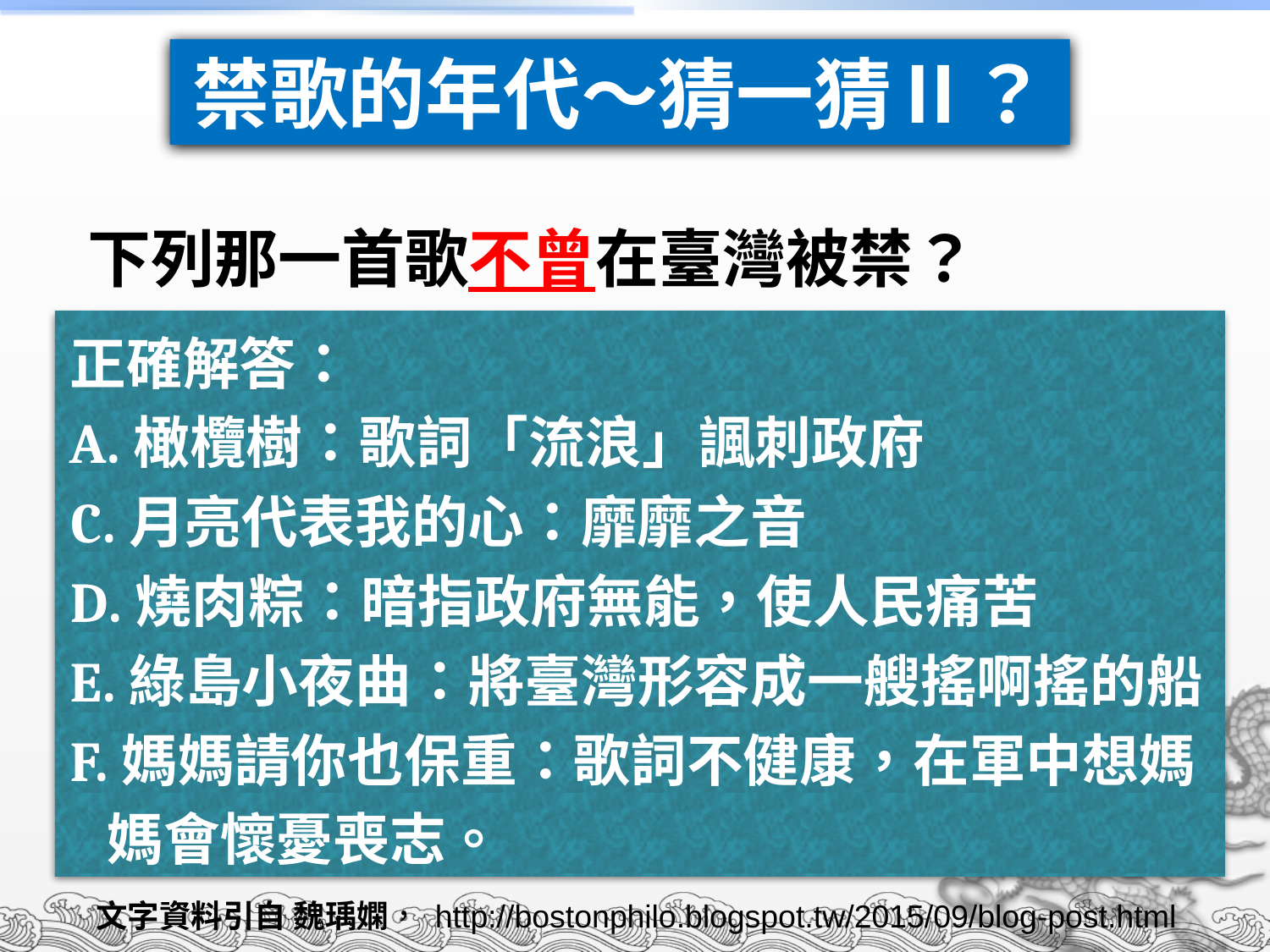

禁歌的年代～猜一猜Ⅱ？
下列那一首歌不曾在臺灣被禁？
A.橄欖樹
B.甜蜜蜜
C.月亮代表我的心
D.燒肉粽
E.綠島小夜曲
F.媽媽請你也保重
正確解答：
A.橄欖樹：歌詞「流浪」諷刺政府
C.月亮代表我的心：靡靡之音
D.燒肉粽：暗指政府無能，使人民痛苦
E.綠島小夜曲：將臺灣形容成一艘搖啊搖的船
F.媽媽請你也保重：歌詞不健康，在軍中想媽媽會懷憂喪志。

文字資料引自 魏瑀嫻， http://bostonphilo.blogspot.tw/2015/09/blog-post.html